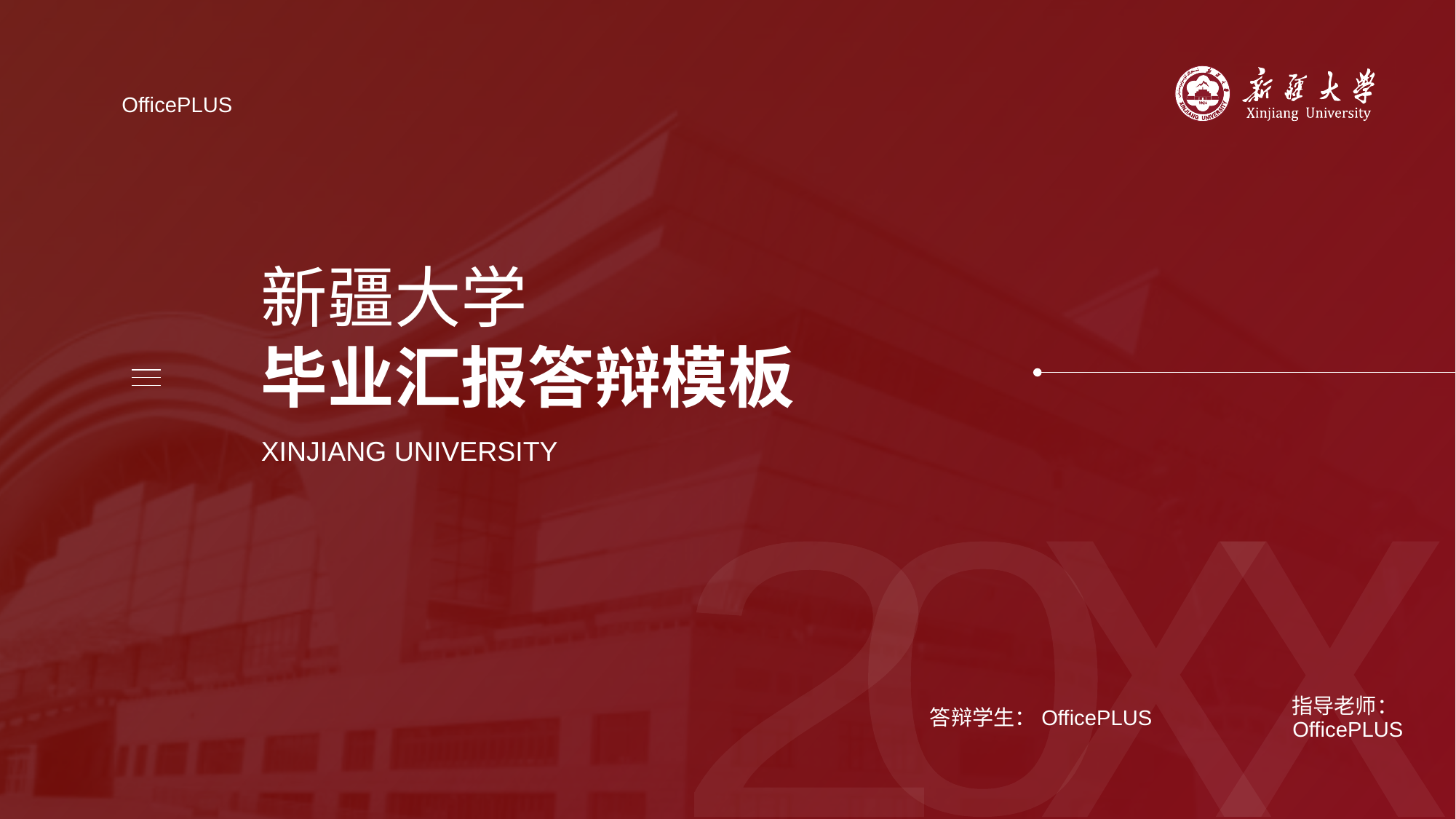

OfficePLUS
# 新疆大学 毕业汇报答辩模板
XINJIANG UNIVERSITY
指导老师：OfficePLUS
答辩学生：OfficePLUS